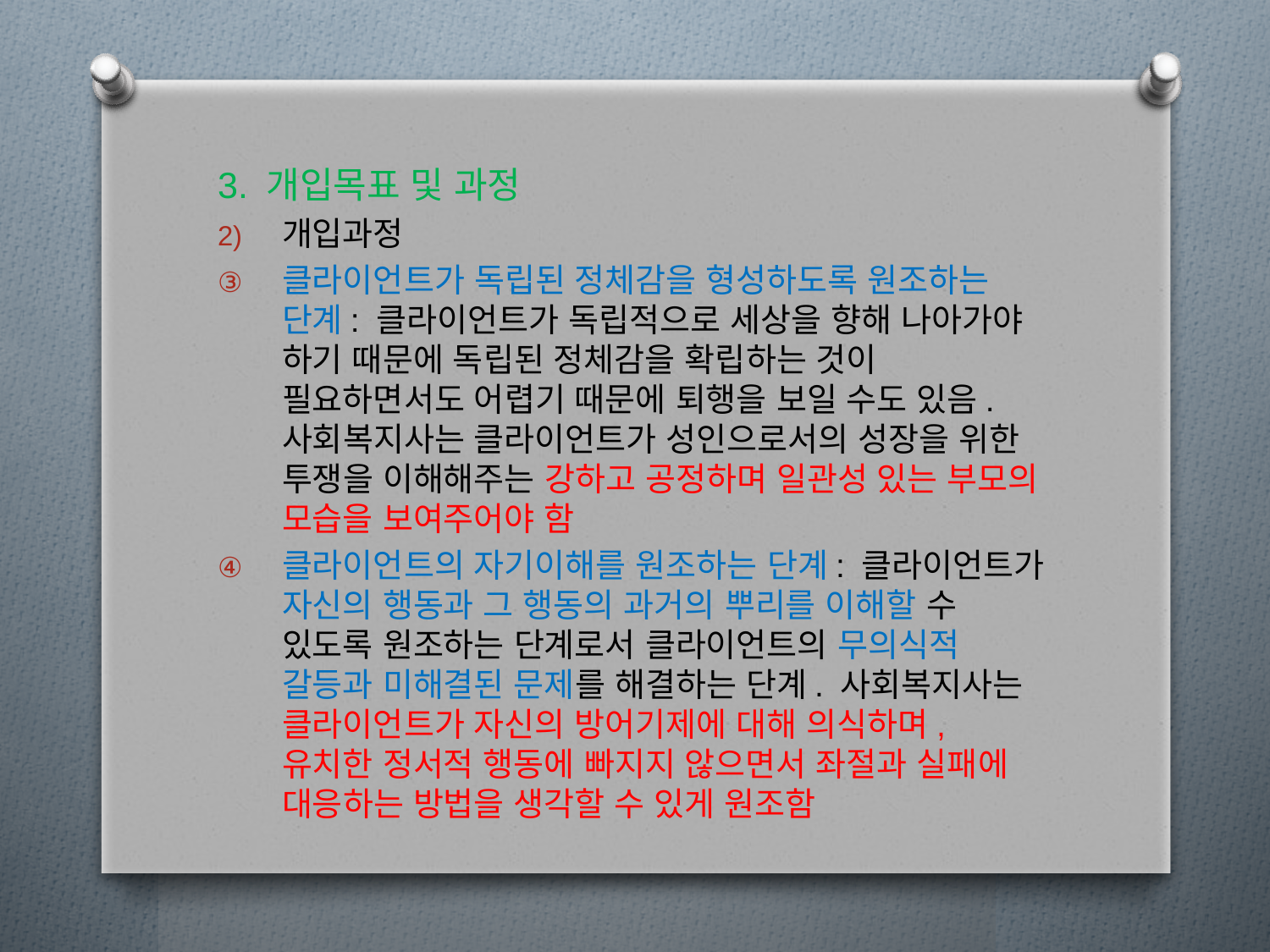

3. 개입목표 및 과정
개입과정
클라이언트가 독립된 정체감을 형성하도록 원조하는 단계: 클라이언트가 독립적으로 세상을 향해 나아가야 하기 때문에 독립된 정체감을 확립하는 것이 필요하면서도 어렵기 때문에 퇴행을 보일 수도 있음. 사회복지사는 클라이언트가 성인으로서의 성장을 위한 투쟁을 이해해주는 강하고 공정하며 일관성 있는 부모의 모습을 보여주어야 함
클라이언트의 자기이해를 원조하는 단계: 클라이언트가 자신의 행동과 그 행동의 과거의 뿌리를 이해할 수 있도록 원조하는 단계로서 클라이언트의 무의식적 갈등과 미해결된 문제를 해결하는 단계. 사회복지사는 클라이언트가 자신의 방어기제에 대해 의식하며, 유치한 정서적 행동에 빠지지 않으면서 좌절과 실패에 대응하는 방법을 생각할 수 있게 원조함